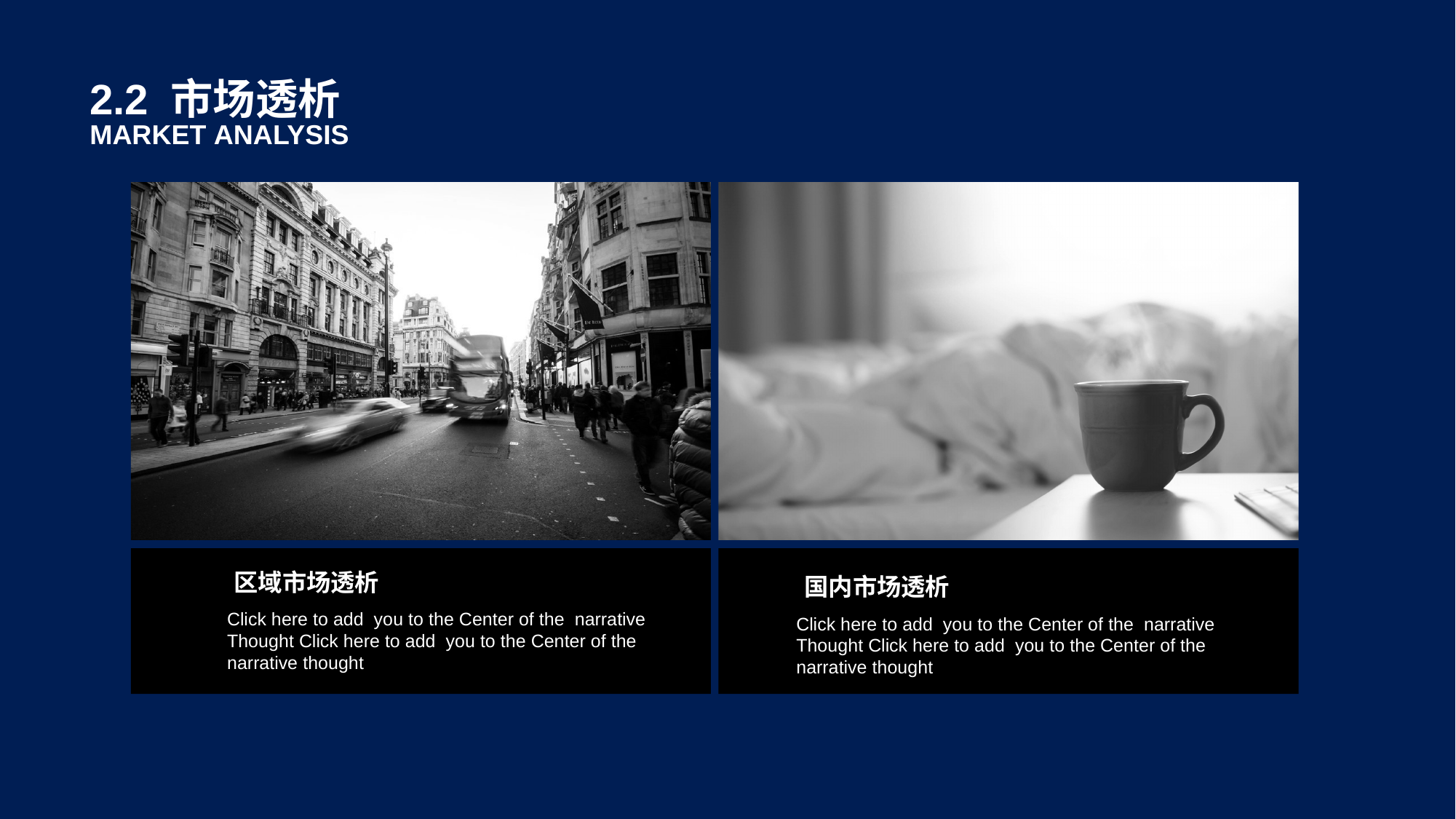

2.2 市场透析
MARKET ANALYSIS

区域市场透析
Click here to add  you to the Center of the  narrative
Thought Click here to add  you to the Center of the
narrative thought

国内市场透析
Click here to add  you to the Center of the  narrative
Thought Click here to add  you to the Center of the
narrative thought